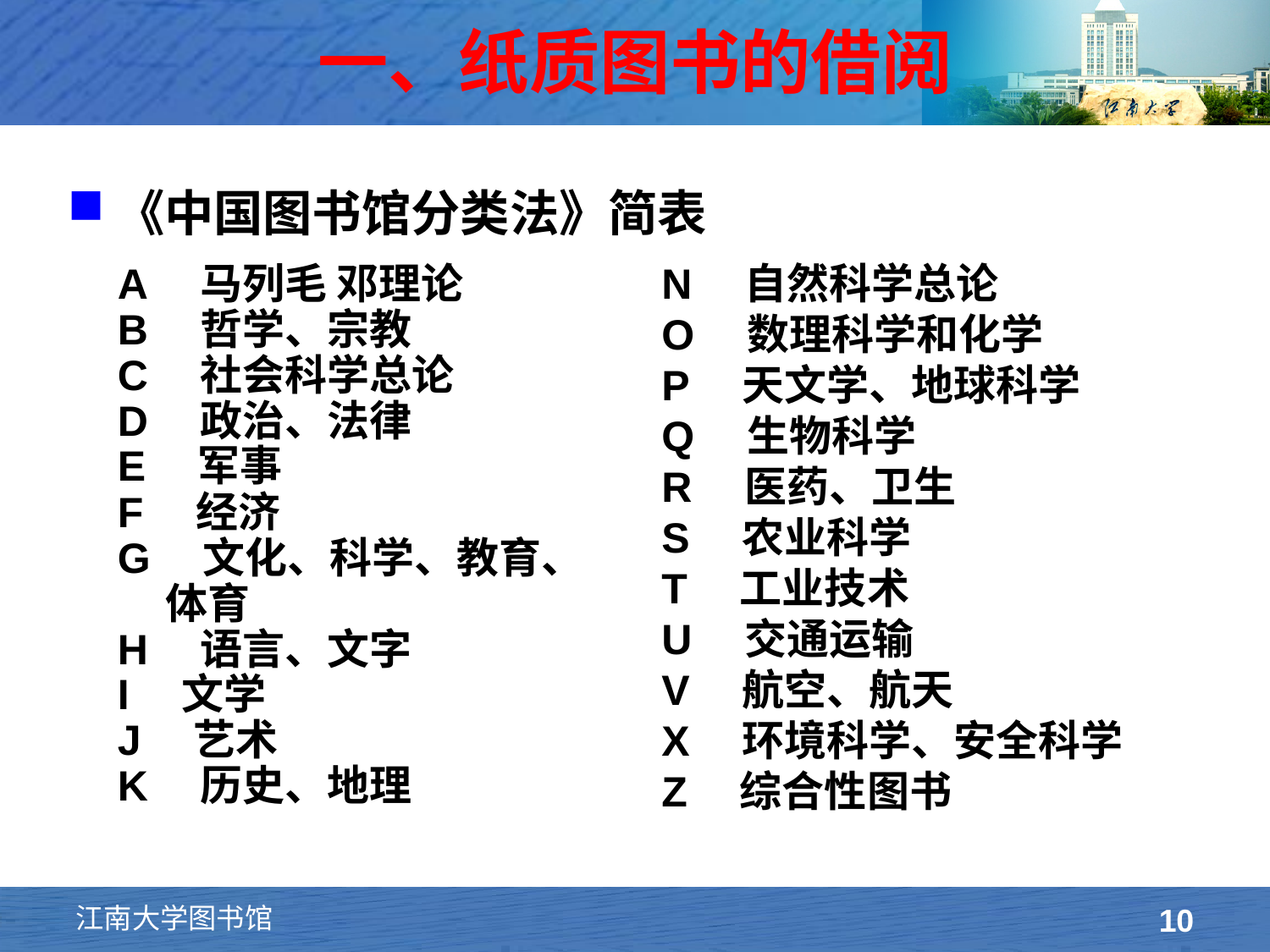

# 一、纸质图书的借阅
《中国图书馆分类法》简表
N　自然科学总论
O　数理科学和化学
P　天文学、地球科学
Q　生物科学
R　医药、卫生
S　农业科学
T　工业技术
U　交通运输
V　航空、航天
X　环境科学、安全科学
Z　综合性图书

A　马列毛 邓理论
B　哲学、宗教
C　社会科学总论
D　政治、法律
E　军事
F　经济
G　文化、科学、教育、体育
H　语言、文字
I　文学
J　艺术
K　历史、地理